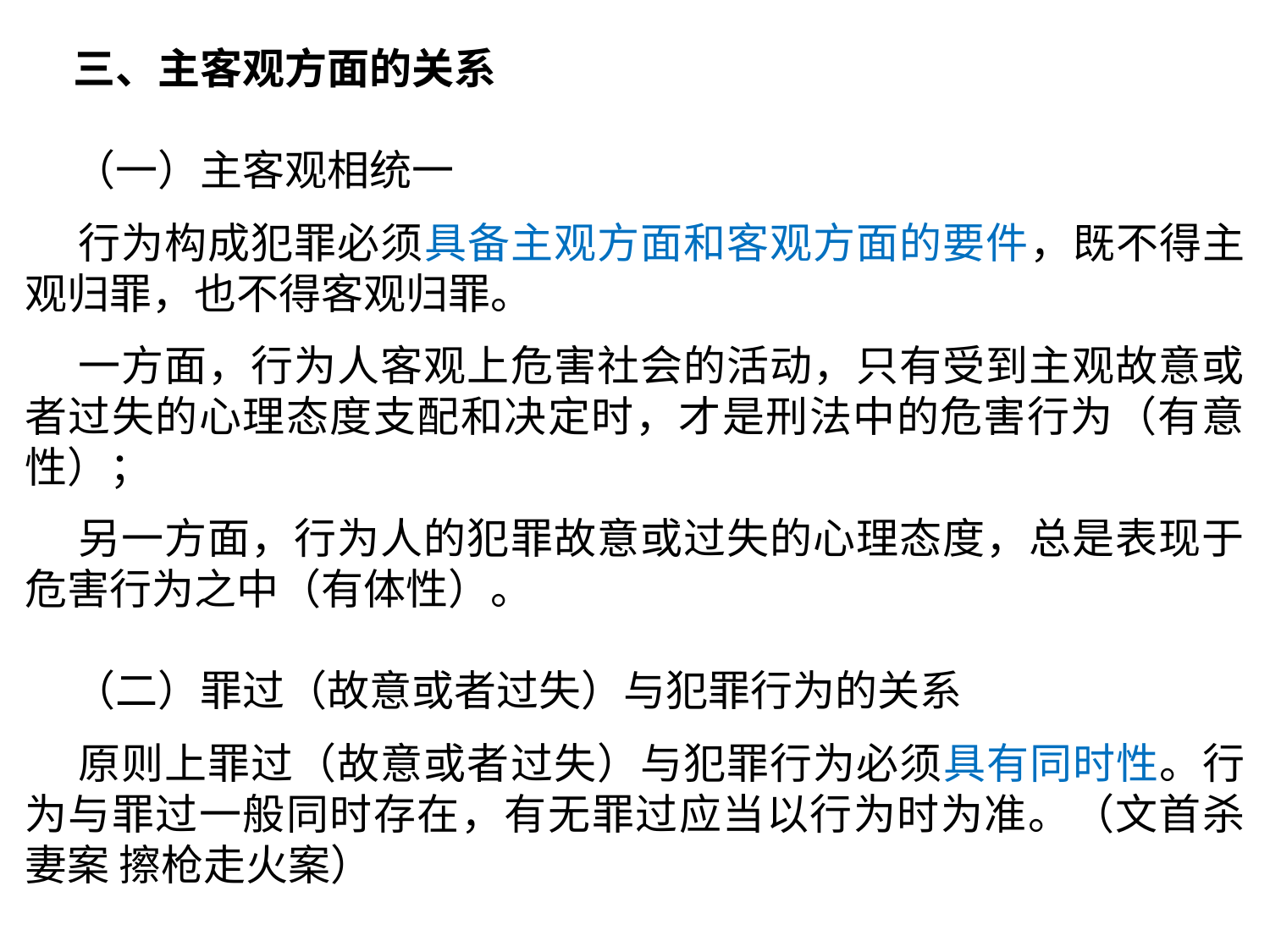

三、主客观方面的关系

    （一）主客观相统一

    行为构成犯罪必须具备主观方面和客观方面的要件，既不得主观归罪，也不得客观归罪。

    一方面，行为人客观上危害社会的活动，只有受到主观故意或者过失的心理态度支配和决定时，才是刑法中的危害行为（有意性）；

    另一方面，行为人的犯罪故意或过失的心理态度，总是表现于危害行为之中（有体性）。

    （二）罪过（故意或者过失）与犯罪行为的关系

    原则上罪过（故意或者过失）与犯罪行为必须具有同时性。行为与罪过一般同时存在，有无罪过应当以行为时为准。（文首杀妻案 擦枪走火案）